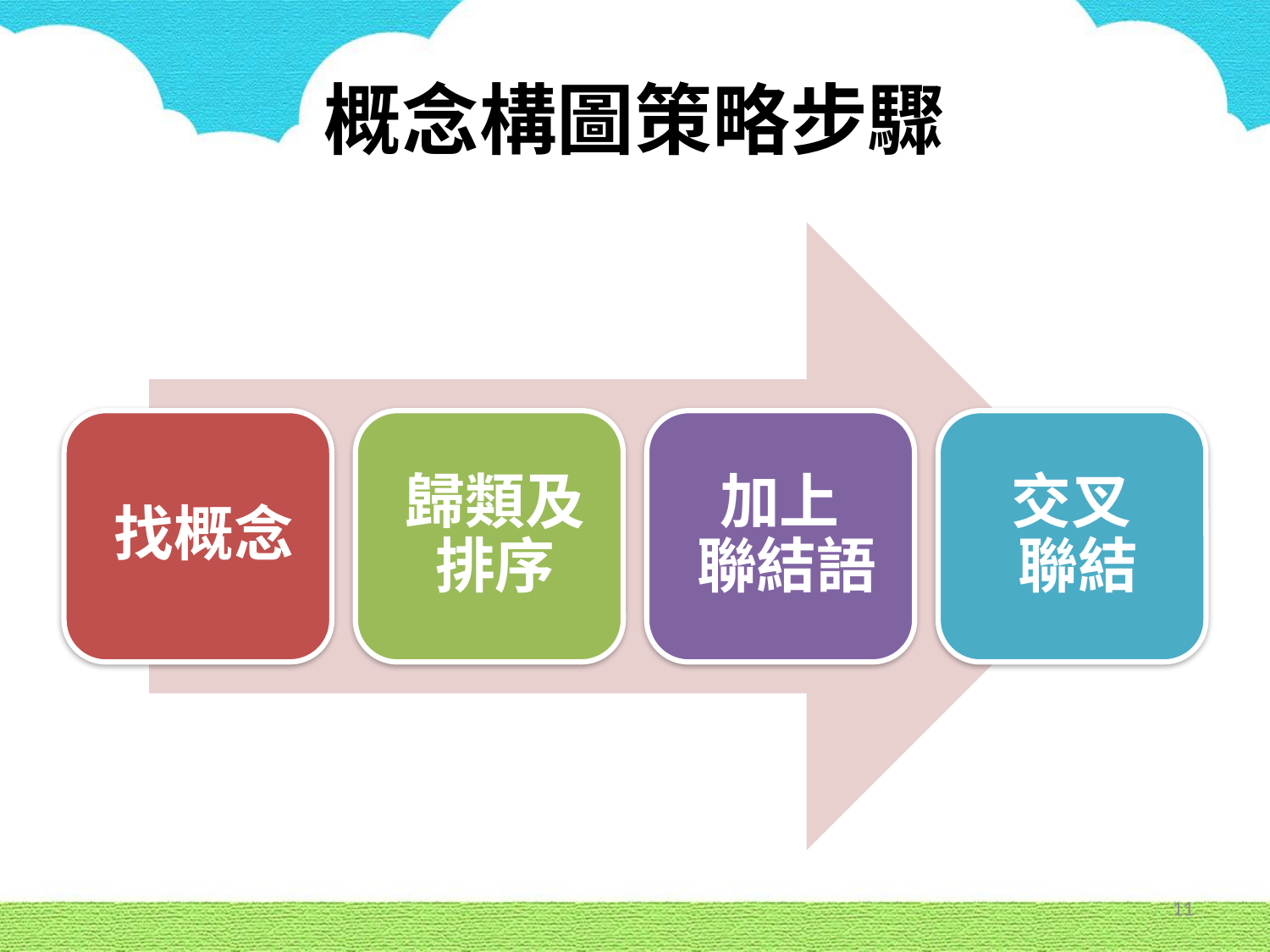

# 概念構圖策略步驟
找概念
歸類及排序
加上  聯結語
交叉  聯結
11